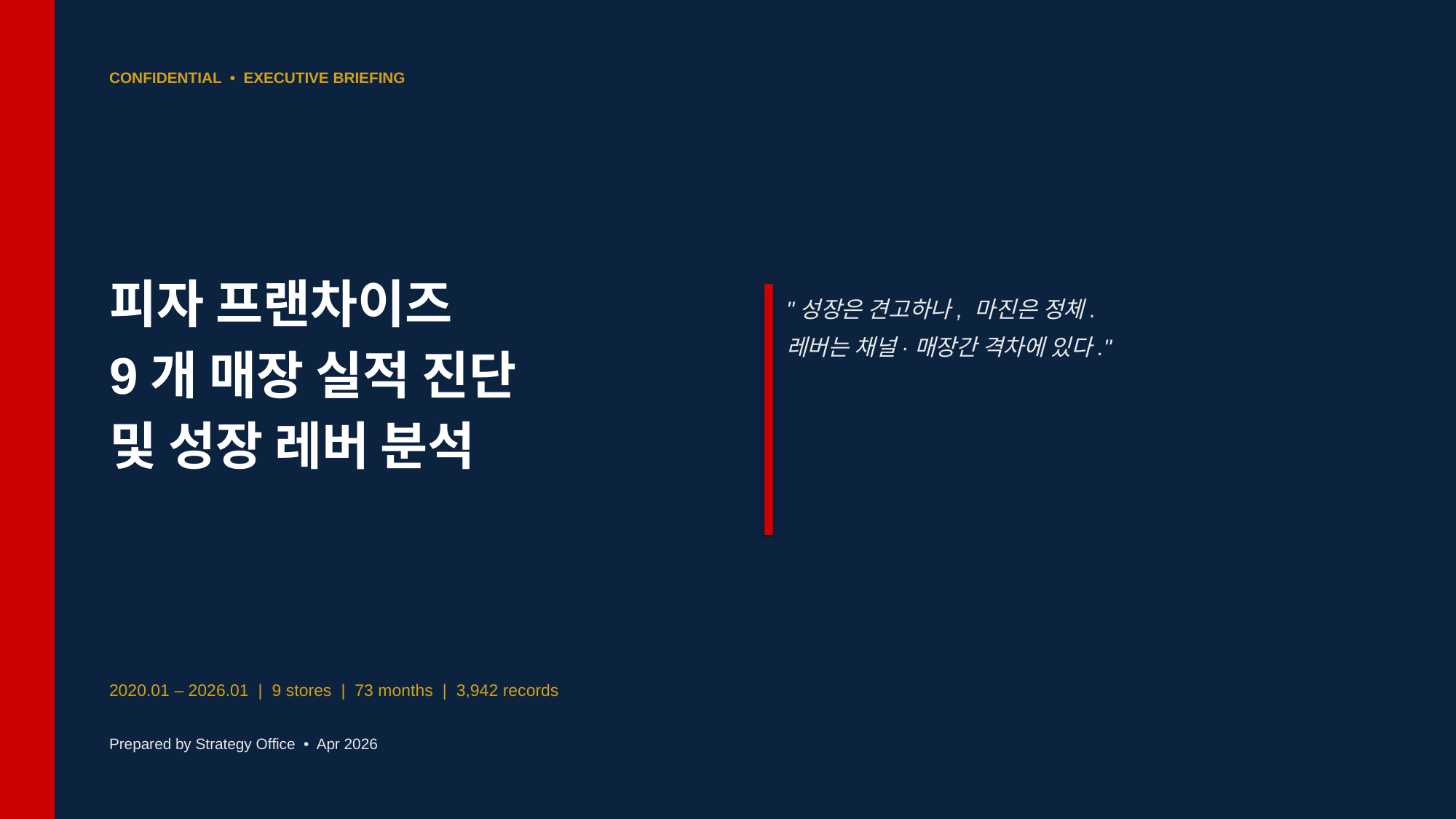

CONFIDENTIAL  •  EXECUTIVE BRIEFING
피자 프랜차이즈
9개 매장 실적 진단
및 성장 레버 분석

"성장은 견고하나, 마진은 정체.
레버는 채널·매장간 격차에 있다."
2020.01 – 2026.01  |  9 stores  |  73 months  |  3,942 records
Prepared by Strategy Office  •  Apr 2026